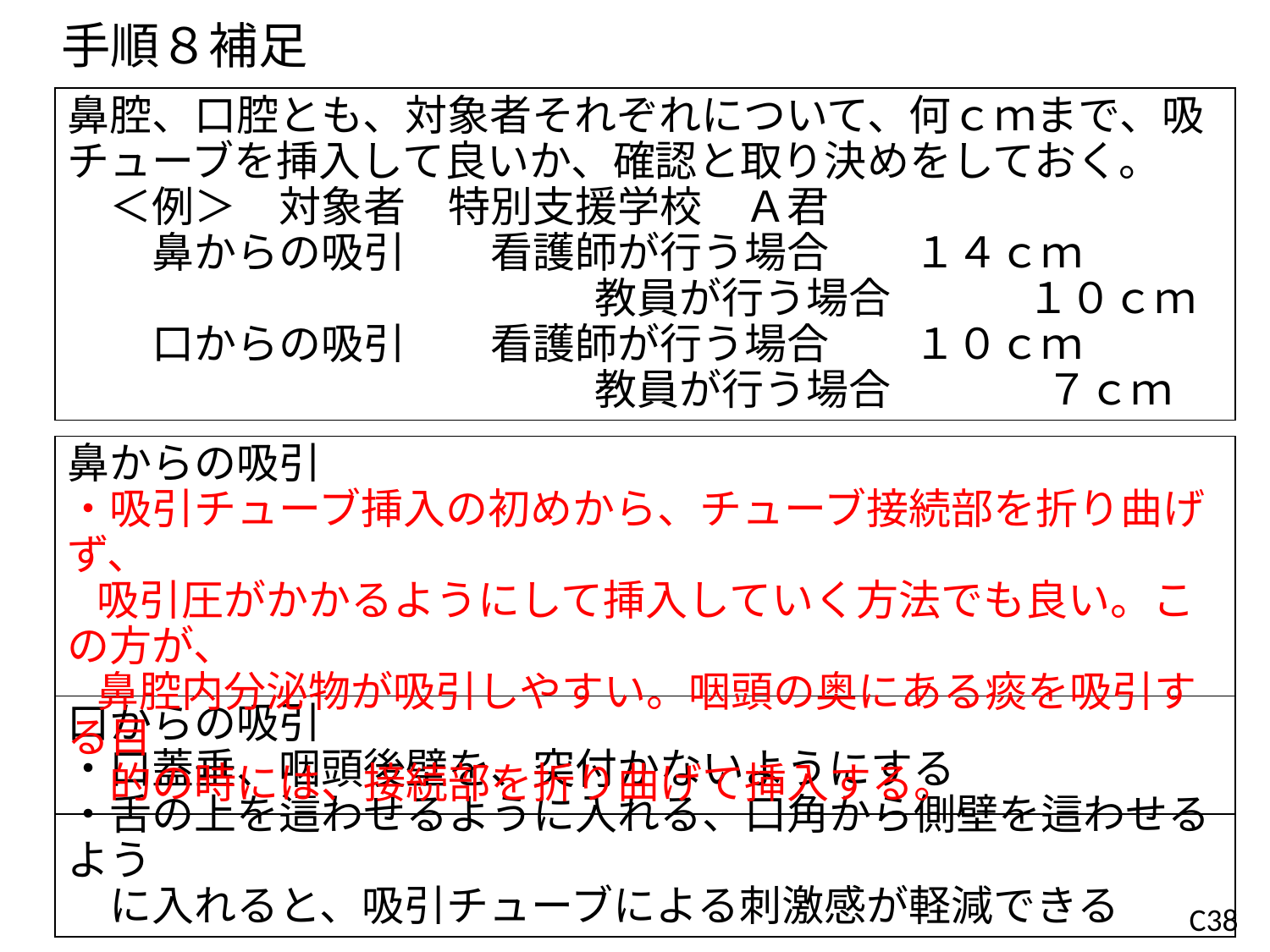

手順８補足
鼻腔、口腔とも、対象者それぞれについて、何ｃｍまで、吸チューブを挿入して良いか、確認と取り決めをしておく。
　＜例＞　対象者　特別支援学校　Ａ君
　　鼻からの吸引　　看護師が行う場合　　１４ｃｍ
　　　　　　　　　　　　  教員が行う場合　　 　１０ｃｍ
　　口からの吸引　　看護師が行う場合　　１０ｃｍ
　　　　　　　　　　　　  教員が行う場合　　 　  ７ｃｍ
鼻からの吸引
・吸引チューブ挿入の初めから、チューブ接続部を折り曲げず、
  吸引圧がかかるようにして挿入していく方法でも良い。この方が、
  鼻腔内分泌物が吸引しやすい。咽頭の奥にある痰を吸引する目
　的の時には、接続部を折り曲げて挿入する。
口からの吸引
・口蓋垂、咽頭後壁を、突付かないようにする
・舌の上を這わせるように入れる、口角から側壁を這わせるよう
　に入れると、吸引チューブによる刺激感が軽減できる
C38